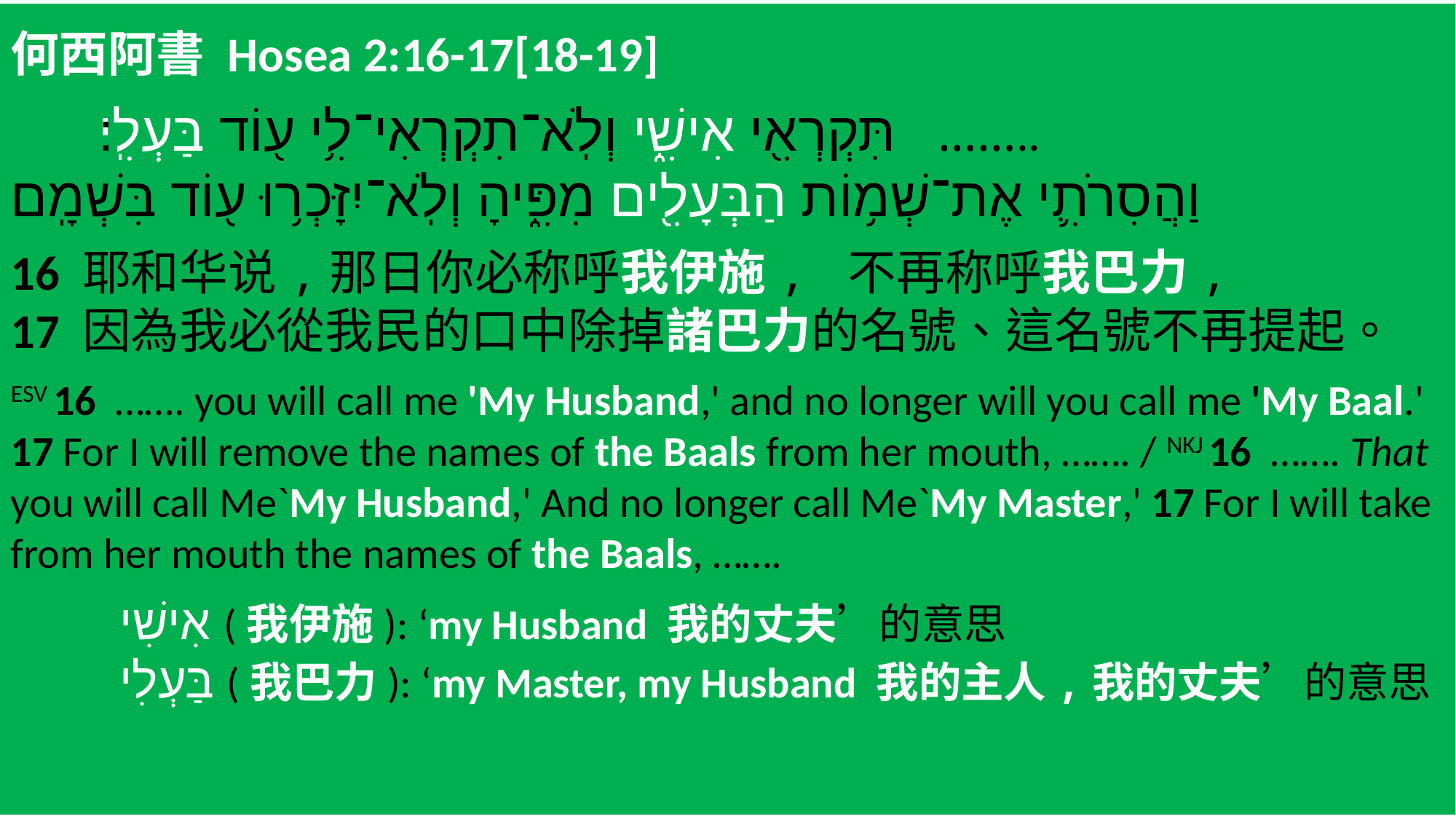

何西阿書 Hosea 2:16-17[18-19]

      ‎ תִּקְרְאִ֖י אִישִׁ֑י וְלֹֽא־תִקְרְאִי־לִ֥י ע֖וֹד בַּעְלִֽי׃   ……..
‎וַהֲסִרֹתִ֛י אֶת־שְׁמ֥וֹת הַבְּעָלִ֖ים מִפִּ֑יהָ וְלֹֽא־יִזָּכְר֥וּ ע֖וֹד בִּשְׁמָֽם׃

16 耶和华说,那日你必称呼我伊施, 不再称呼我巴力,
17 因為我必從我民的口中除掉諸巴力的名號、這名號不再提起。

ESV 16  ……. you will call me 'My Husband,' and no longer will you call me 'My Baal.' 17 For I will remove the names of the Baals from her mouth, ……. / NKJ 16  ……. That you will call Me`My Husband,' And no longer call Me`My Master,' 17 For I will take from her mouth the names of the Baals, …….

	אִישִׁי (我伊施): ‘my Husband 我的丈夫’的意思
	בַּעְלִי (我巴力): ‘my Master, my Husband 我的主人,我的丈夫’的意思